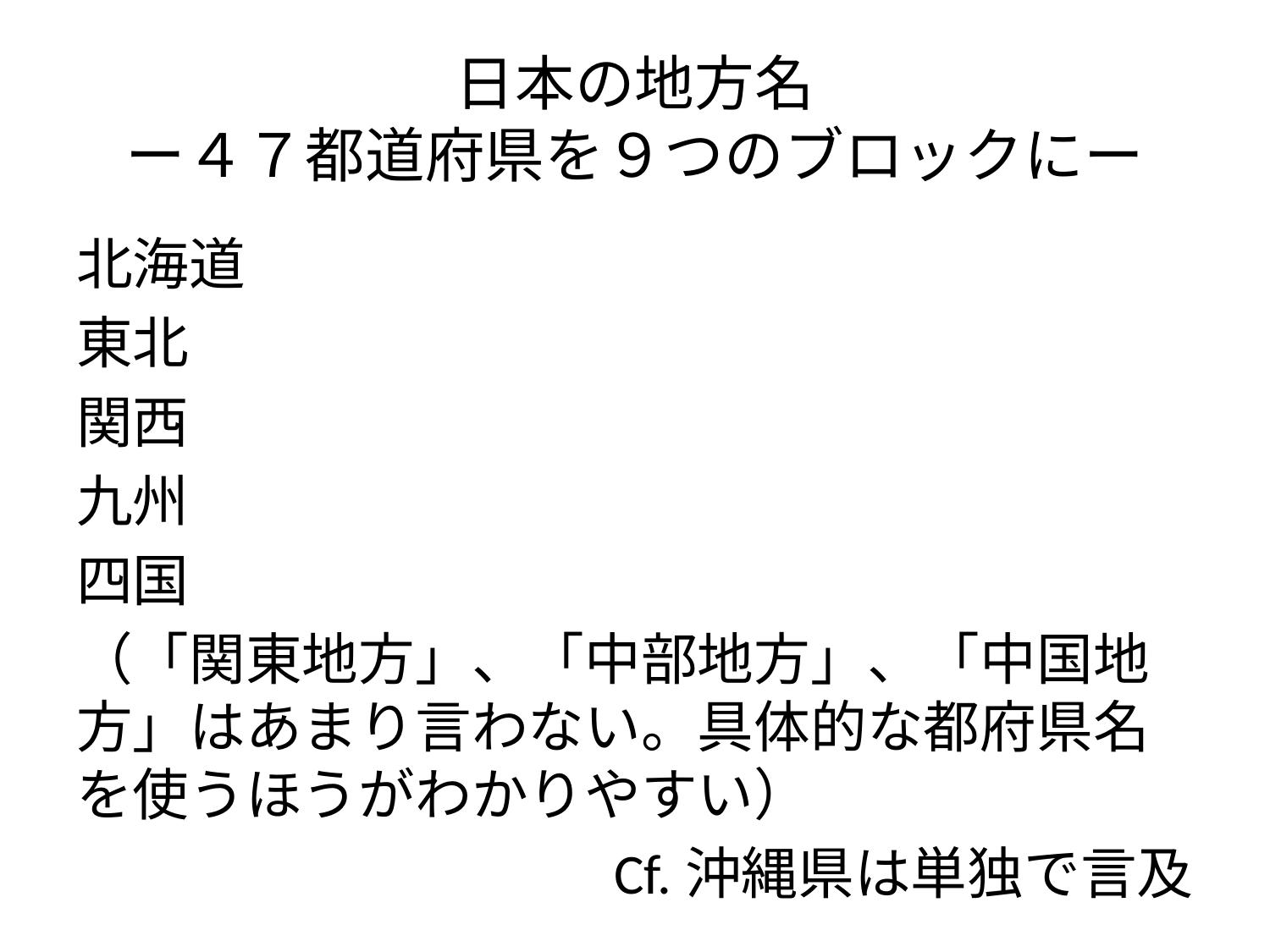

# 日本の地方名 ー４７都道府県を９つのブロックにー
北海道
東北
関西
九州
四国
（「関東地方」、「中部地方」、「中国地方」はあまり言わない。具体的な都府県名を使うほうがわかりやすい）
Cf.沖縄県は単独で言及